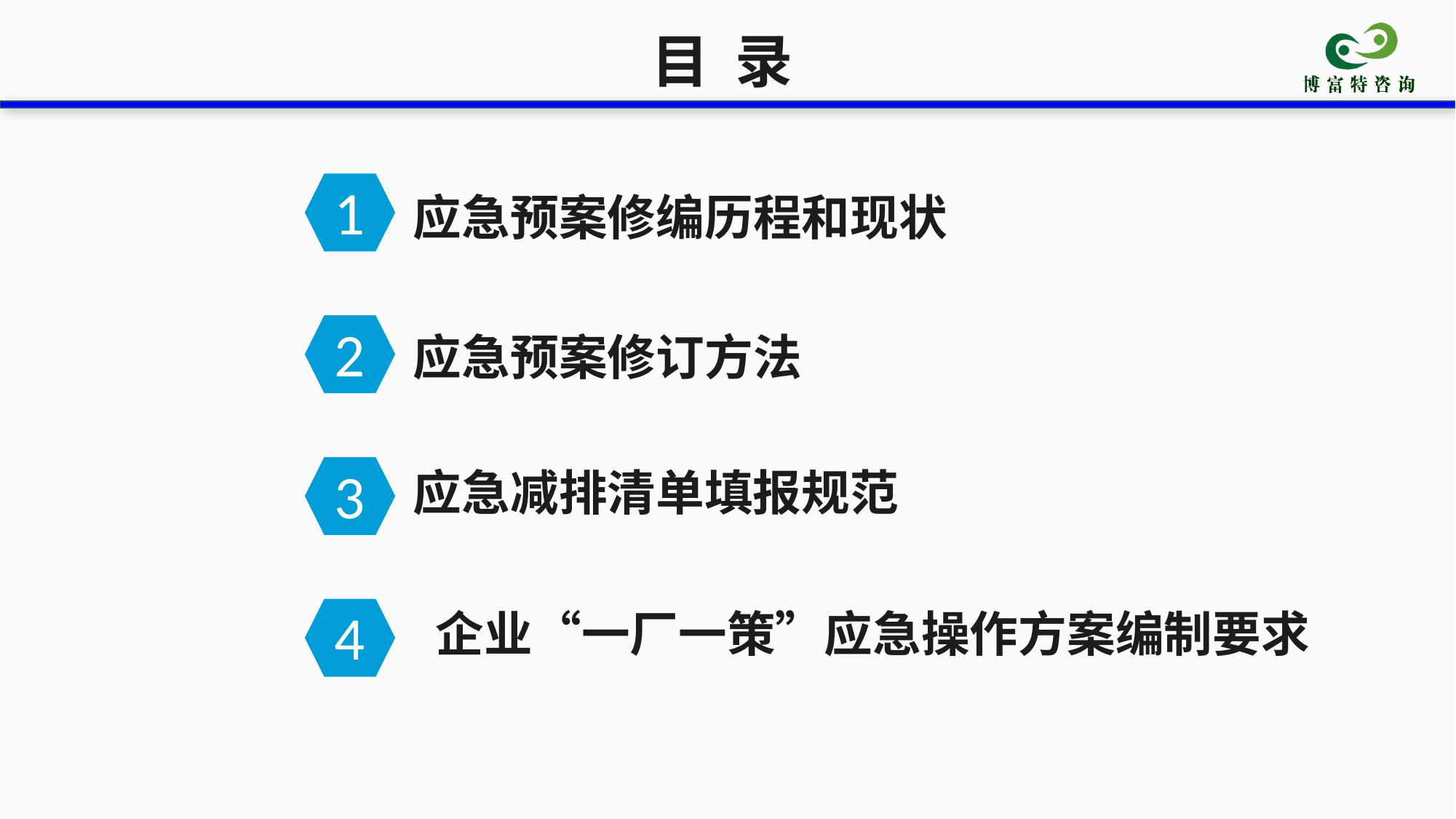

目  录

1

应急预案修编历程和现状
2

应急预案修订方法
3

应急减排清单填报规范
4

 企业“一厂一策”应急操作方案编制要求